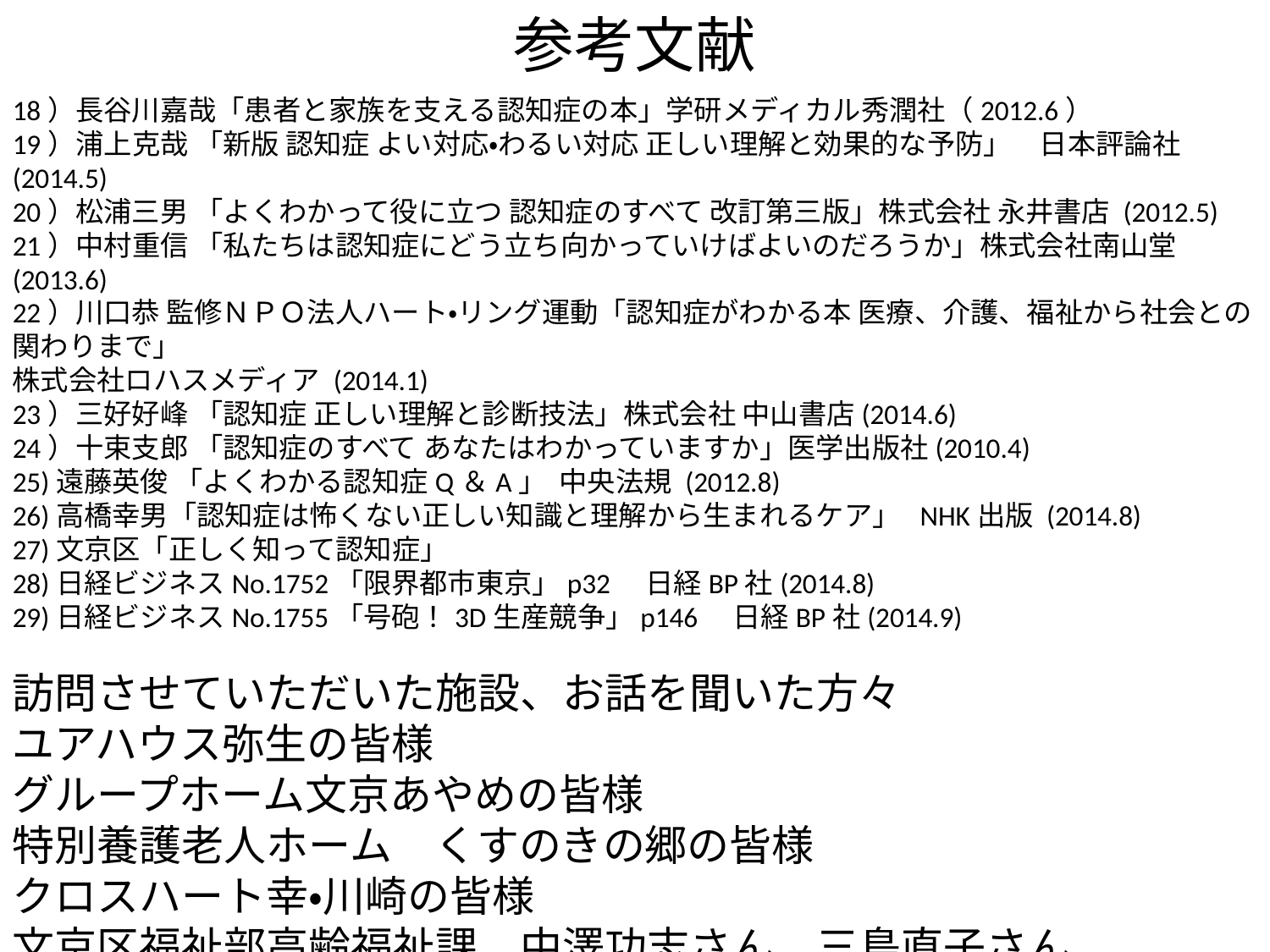

# 参考文献
18）長谷川嘉哉「患者と家族を支える認知症の本」学研メディカル秀潤社（2012.6）
19）浦上克哉 「新版 認知症 よい対応・わるい対応 正しい理解と効果的な予防」　日本評論社 (2014.5)
20）松浦三男 「よくわかって役に立つ 認知症のすべて 改訂第三版」株式会社 永井書店 (2012.5)
21）中村重信 「私たちは認知症にどう立ち向かっていけばよいのだろうか」株式会社南山堂 (2013.6)
22）川口恭 監修ＮＰＯ法人ハート・リング運動「認知症がわかる本 医療、介護、福祉から社会との関わりまで」
株式会社ロハスメディア (2014.1)
23）三好好峰 「認知症 正しい理解と診断技法」株式会社 中山書店(2014.6)
24）十束支郎 「認知症のすべて あなたはわかっていますか」医学出版社(2010.4)
25)遠藤英俊 「よくわかる認知症Q＆A」  中央法規 (2012.8)
26)高橋幸男「認知症は怖くない正しい知識と理解から生まれるケア」  NHK出版 (2014.8)
27)文京区「正しく知って認知症」
28)日経ビジネスNo.1752「限界都市東京」p32　日経BP社(2014.8)
29)日経ビジネスNo.1755「号砲！3D生産競争」p146　日経BP社(2014.9)

訪問させていただいた施設、お話を聞いた方々
ユアハウス弥生の皆様
グループホーム文京あやめの皆様
特別養護老人ホーム　くすのきの郷の皆様
クロスハート幸・川崎の皆様
文京区福祉部高齢福祉課　中澤功志さん　三島直子さん